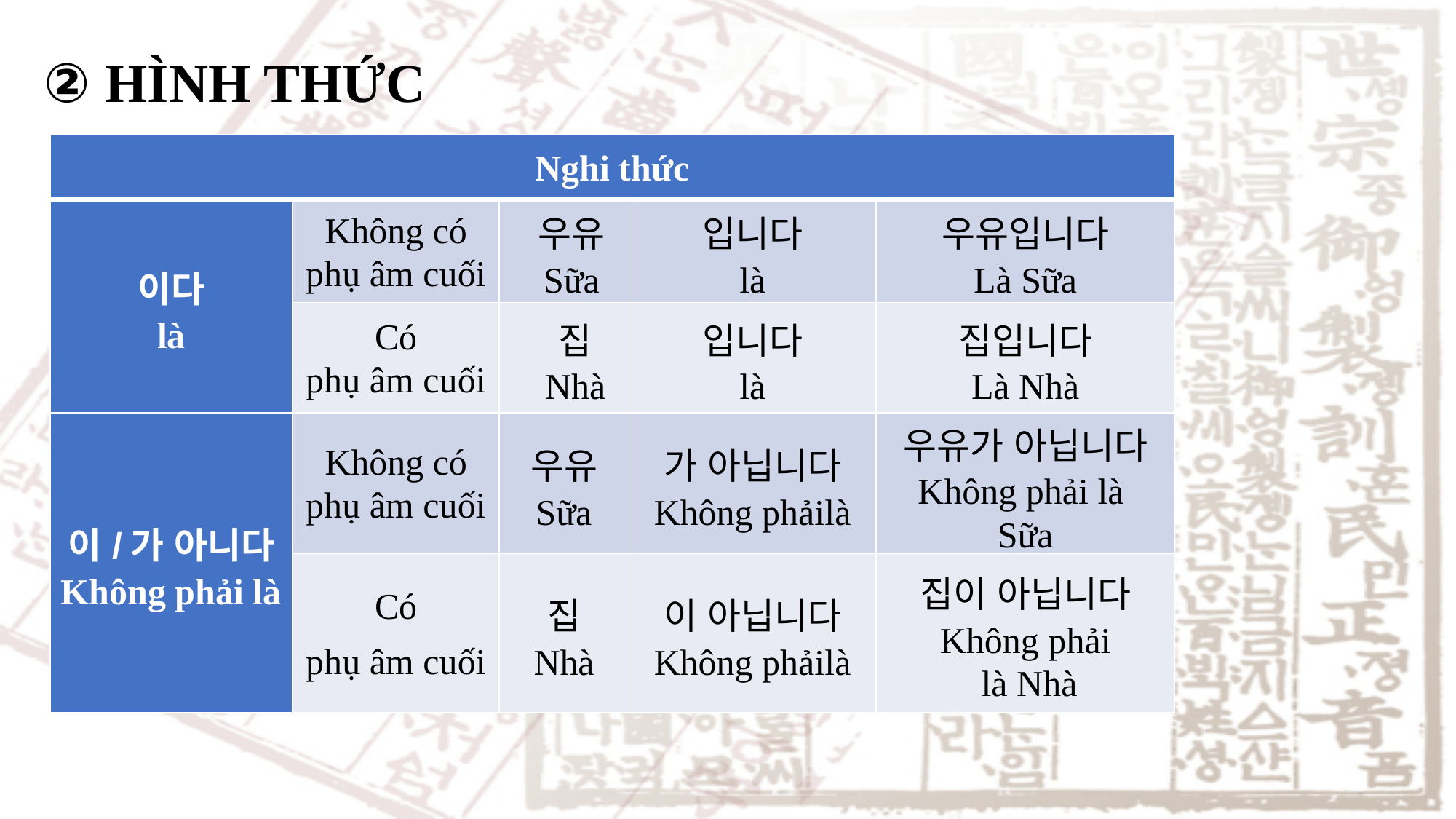

② HÌNH THỨC
| Nghi thức |  |  |  |  |
| --- | --- | --- | --- | --- |
| 이다 là | Không có phụ âm cuối | 우유 Sữa | 입니다 là | 우유입니다 Là Sữa |
|  | Có phụ âm cuối | 집 Nhà | 입니다 là | 집입니다 Là Nhà |
| 이/가 아니다 Không phải là | Không có phụ âm cuối | 우유 Sữa | 가 아닙니다 Không phảilà | 우유가 아닙니다 Không phải là Sữa |
|  | Có phụ âm cuối | 집 Nhà | 이 아닙니다 Không phảilà | 집이 아닙니다 Không phải là Nhà |